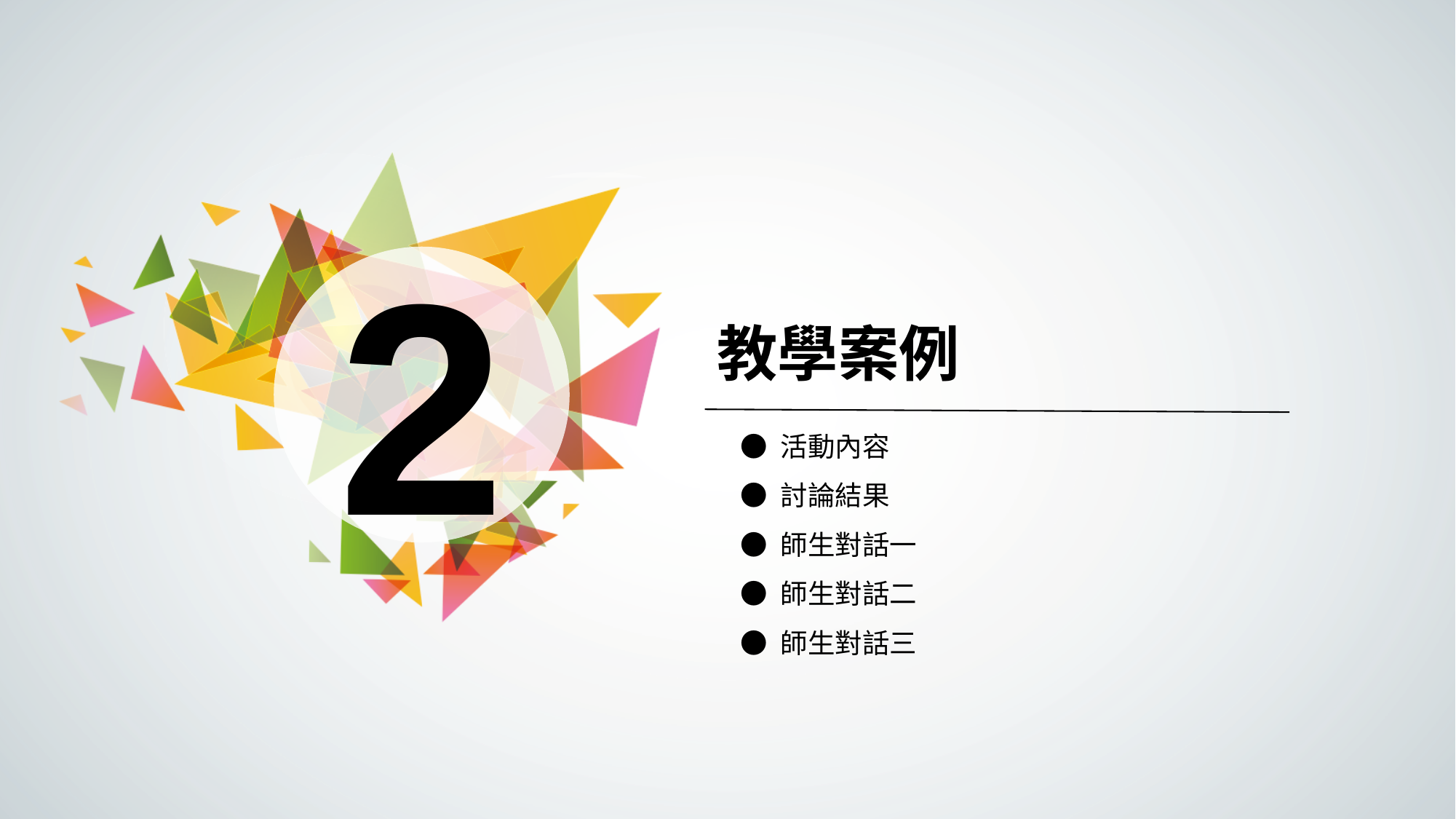

2
教學案例
    ● 活動內容
    ● 討論結果
    ● 師生對話一
    ● 師生對話二
    ● 師生對話三